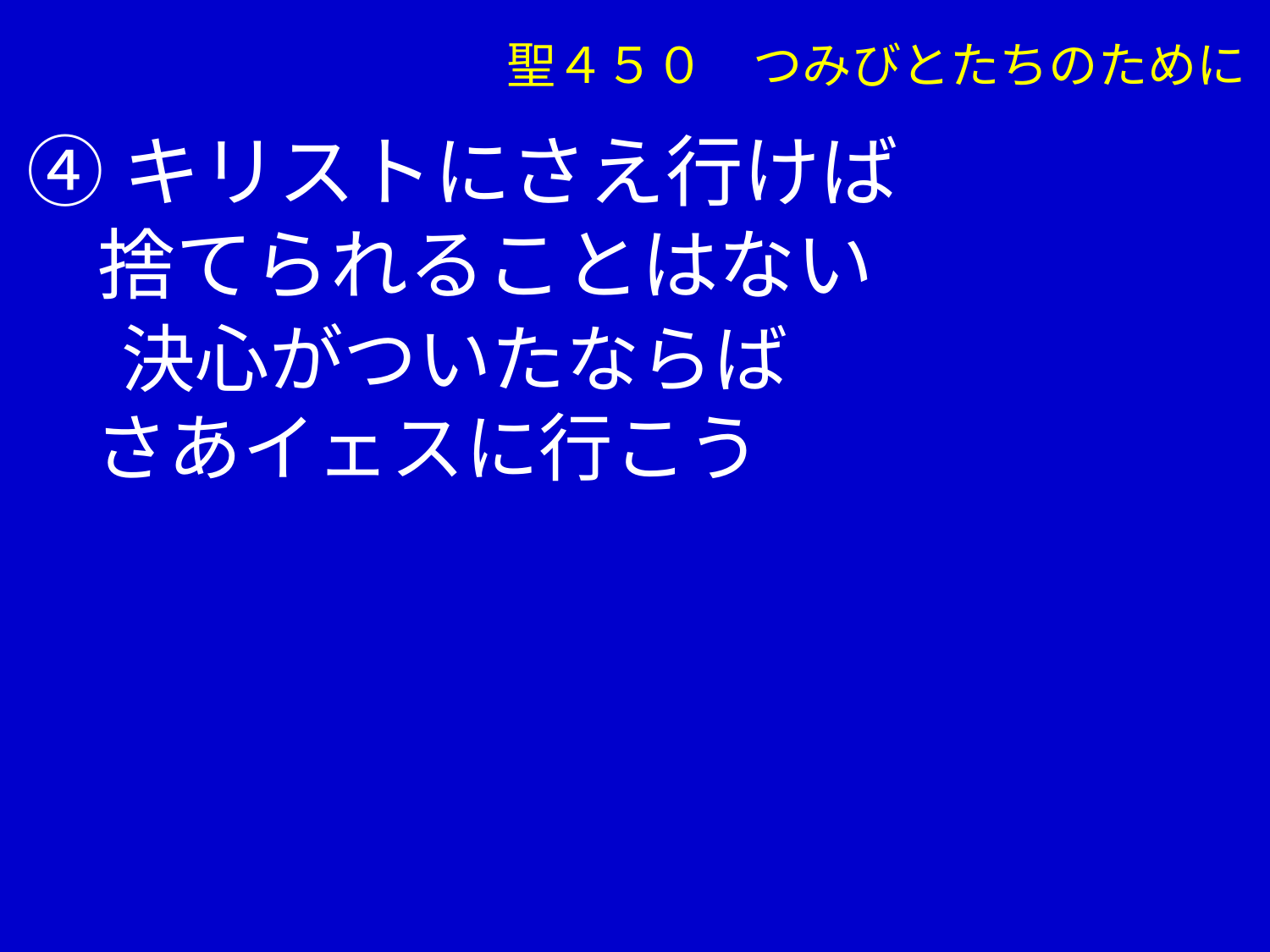

聖４５０　つみびとたちのために
④キリストにさえ行けば
   捨てられることはない
　 決心がついたならば
   さあイェスに行こう